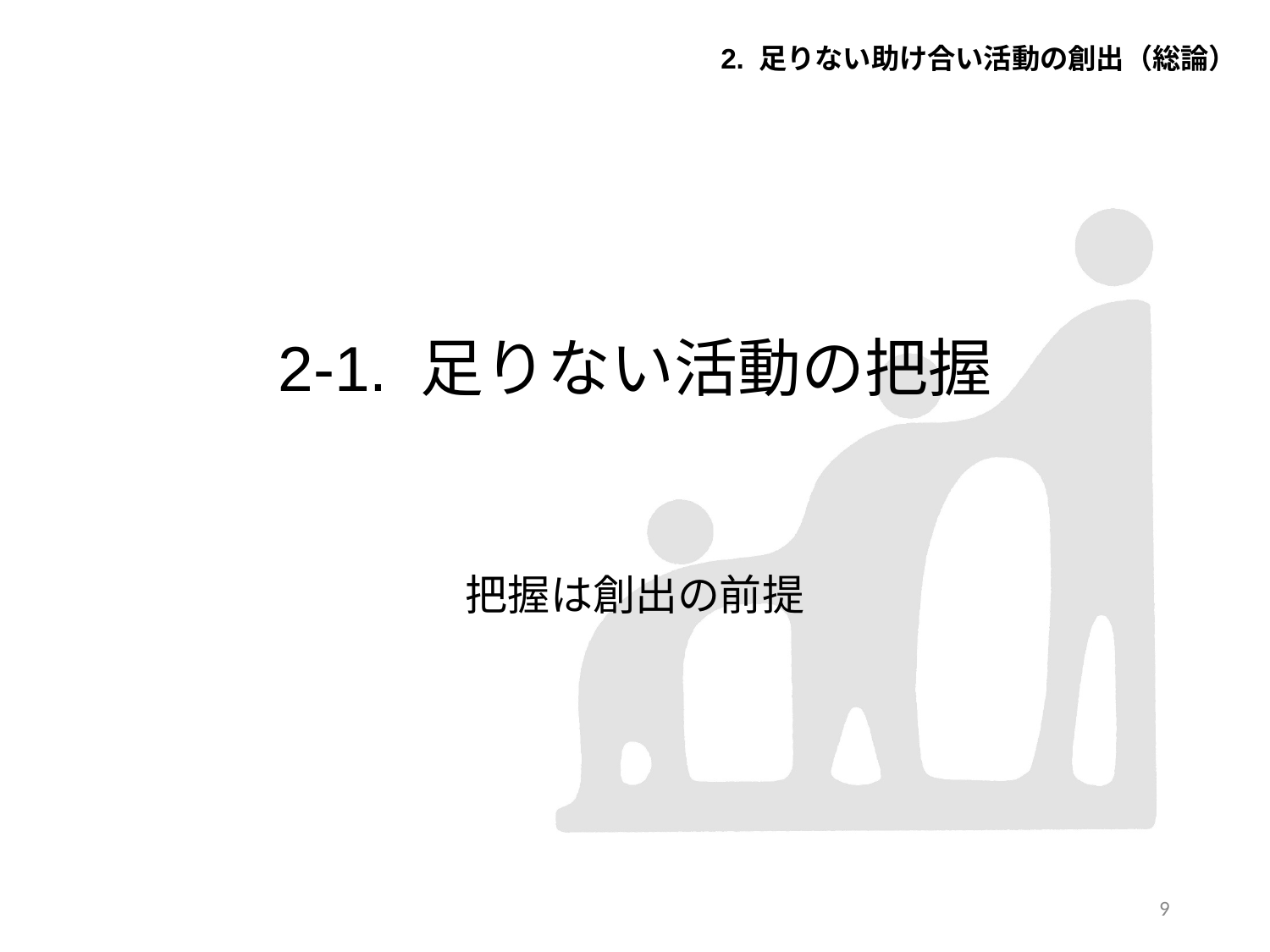

2. 足りない助け合い活動の創出（総論）
# 2-1. 足りない活動の把握
把握は創出の前提
9